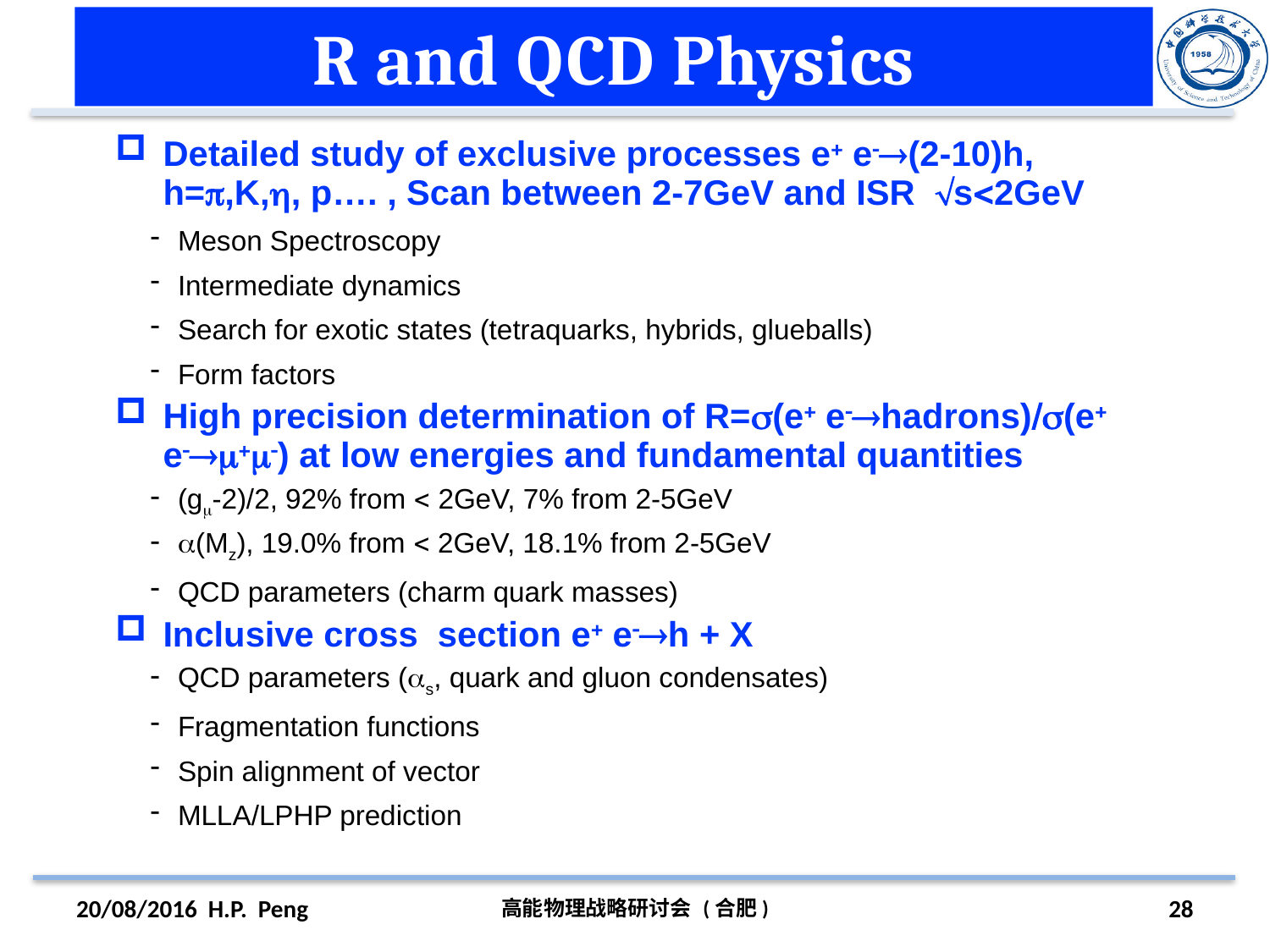

# R and QCD Physics
Detailed study of exclusive processes e+ e−→(2-10)h, h=π,K,η, p…. , Scan between 2-7GeV and ISR  √s<2GeV
Meson Spectroscopy
Intermediate dynamics
Search for exotic states (tetraquarks, hybrids, glueballs)
Form factors
High precision determination of R=σ(e+ e−→hadrons)/σ(e+ e−→μ+μ−) at low energies and fundamental quantities
(gμ-2)/2, 92% from < 2GeV, 7% from 2-5GeV
α(Mz), 19.0% from < 2GeV, 18.1% from 2-5GeV
QCD parameters (charm quark masses)
Inclusive cross  section e+ e−→h + X
QCD parameters (αs, quark and gluon condensates)
Fragmentation functions
Spin alignment of vector
MLLA/LPHP prediction
20/08/2016  H.P.  Peng
高能物理战略研讨会 (合肥)
28